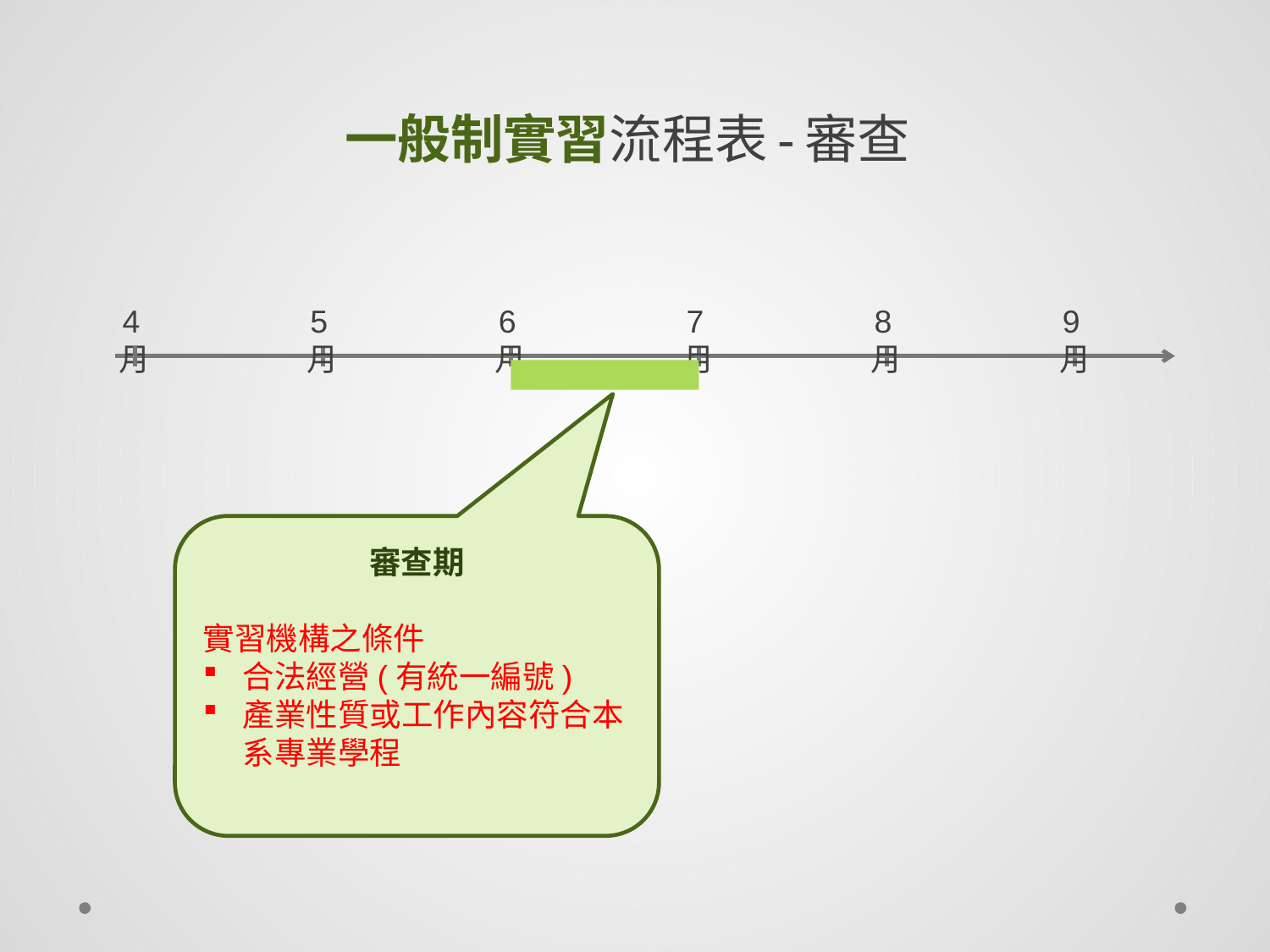

# 一般制實習流程表-審查
4月
5月
6月
7月
8月
9月

審查期

實習機構之條件
合法經營(有統一編號)
產業性質或工作內容符合本系專業學程